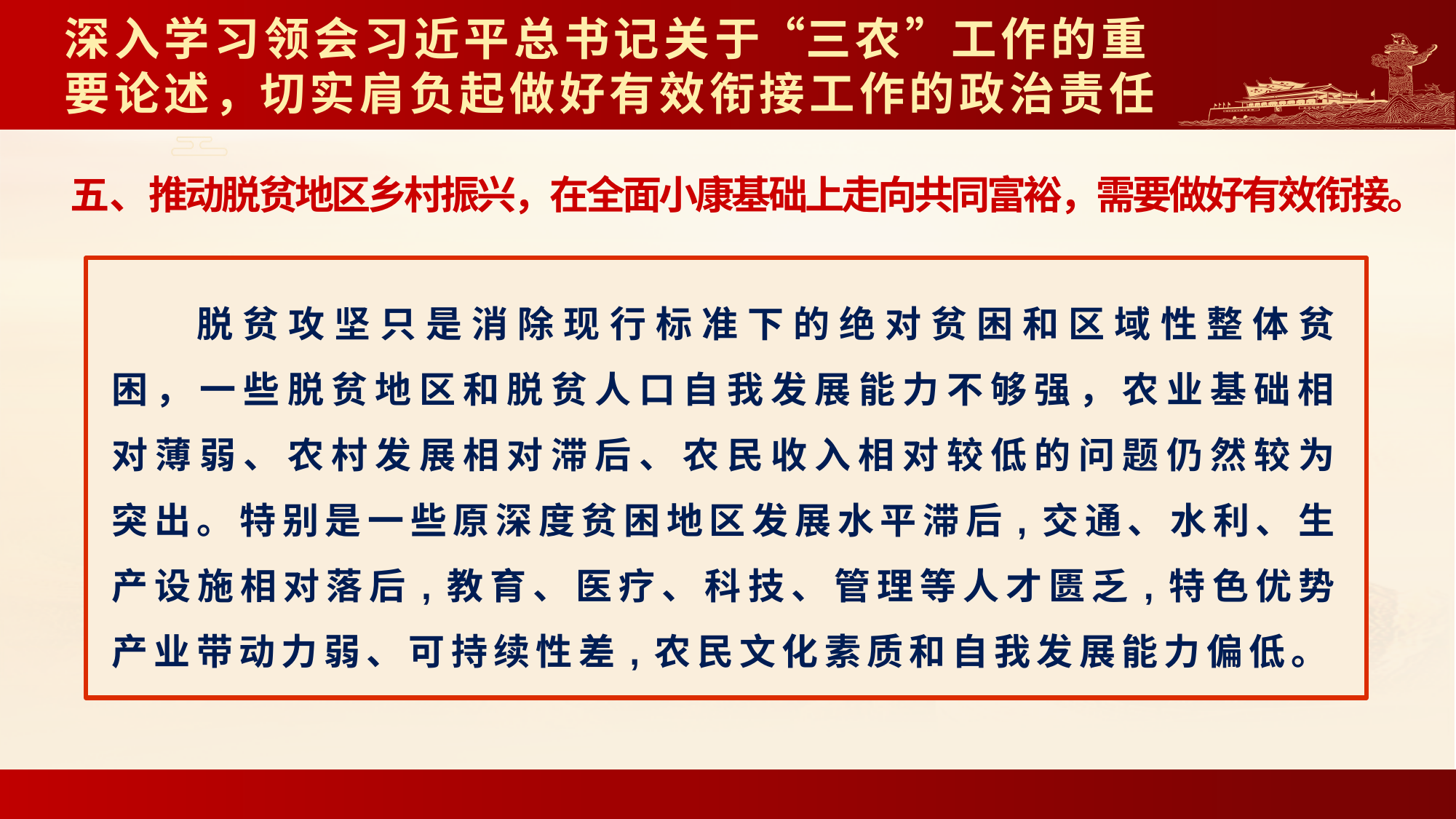

# 深入学习领会习近平总书记关于“三农”工作的重要论述，切实肩负起做好有效衔接工作的政治责任
五、推动脱贫地区乡村振兴，在全面小康基础上走向共同富裕，需要做好有效衔接。
脱贫攻坚只是消除现行标准下的绝对贫困和区域性整体贫困，一些脱贫地区和脱贫人口自我发展能力不够强，农业基础相对薄弱、农村发展相对滞后、农民收入相对较低的问题仍然较为突出。特别是一些原深度贫困地区发展水平滞后,交通、水利、生产设施相对落后,教育、医疗、科技、管理等人才匮乏,特色优势产业带动力弱、可持续性差,农民文化素质和自我发展能力偏低。